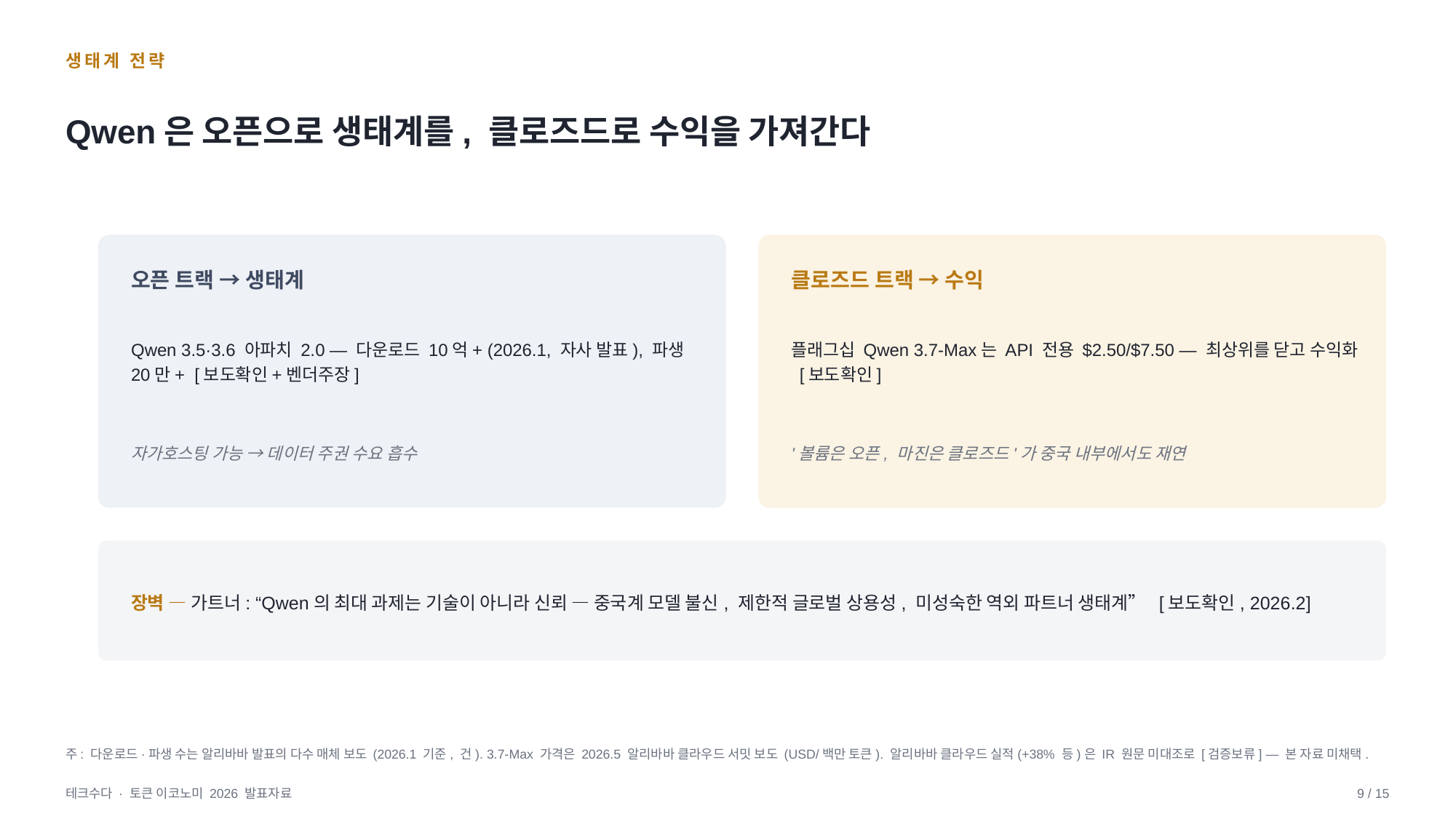

생태계 전략
Qwen은 오픈으로 생태계를, 클로즈드로 수익을 가져간다

오픈 트랙 → 생태계
클로즈드 트랙 → 수익
Qwen 3.5·3.6 아파치 2.0 — 다운로드 10억+ (2026.1, 자사 발표), 파생 20만+  [보도확인+벤더주장]
플래그십 Qwen 3.7-Max는 API 전용 $2.50/$7.50 — 최상위를 닫고 수익화  [보도확인]
자가호스팅 가능 → 데이터 주권 수요 흡수
'볼륨은 오픈, 마진은 클로즈드'가 중국 내부에서도 재연

장벽 — 가트너: “Qwen의 최대 과제는 기술이 아니라 신뢰 — 중국계 모델 불신, 제한적 글로벌 상용성, 미성숙한 역외 파트너 생태계”  [보도확인, 2026.2]
주: 다운로드·파생 수는 알리바바 발표의 다수 매체 보도 (2026.1 기준, 건). 3.7-Max 가격은 2026.5 알리바바 클라우드 서밋 보도 (USD/백만 토큰). 알리바바 클라우드 실적(+38% 등)은 IR 원문 미대조로 [검증보류] — 본 자료 미채택.
테크수다 · 토큰 이코노미 2026 발표자료
9 / 15